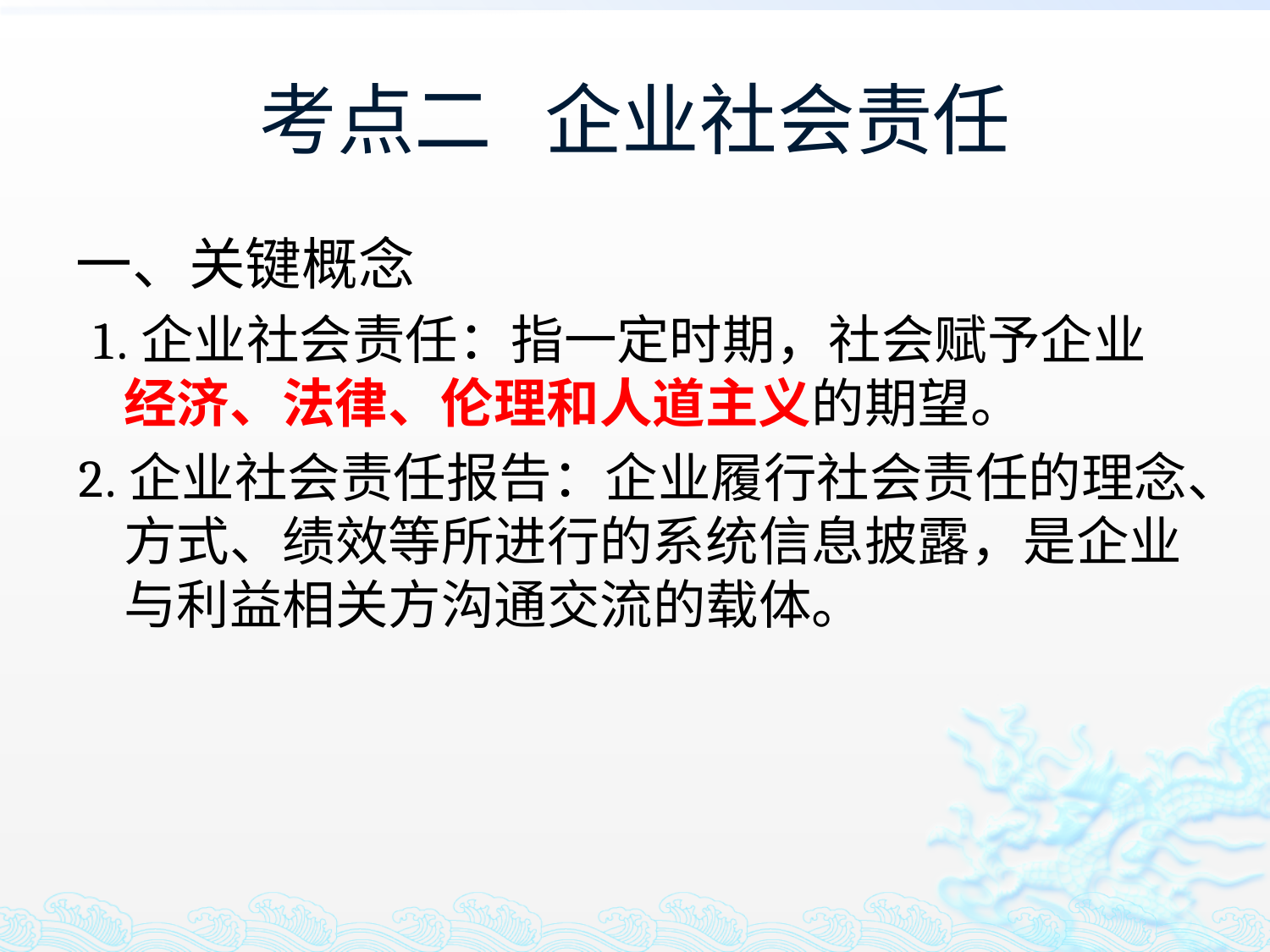

# 考点二   企业社会责任
一、关键概念
 1.企业社会责任：指一定时期，社会赋予企业经济、法律、伦理和人道主义的期望。
2.企业社会责任报告：企业履行社会责任的理念、方式、绩效等所进行的系统信息披露，是企业与利益相关方沟通交流的载体。